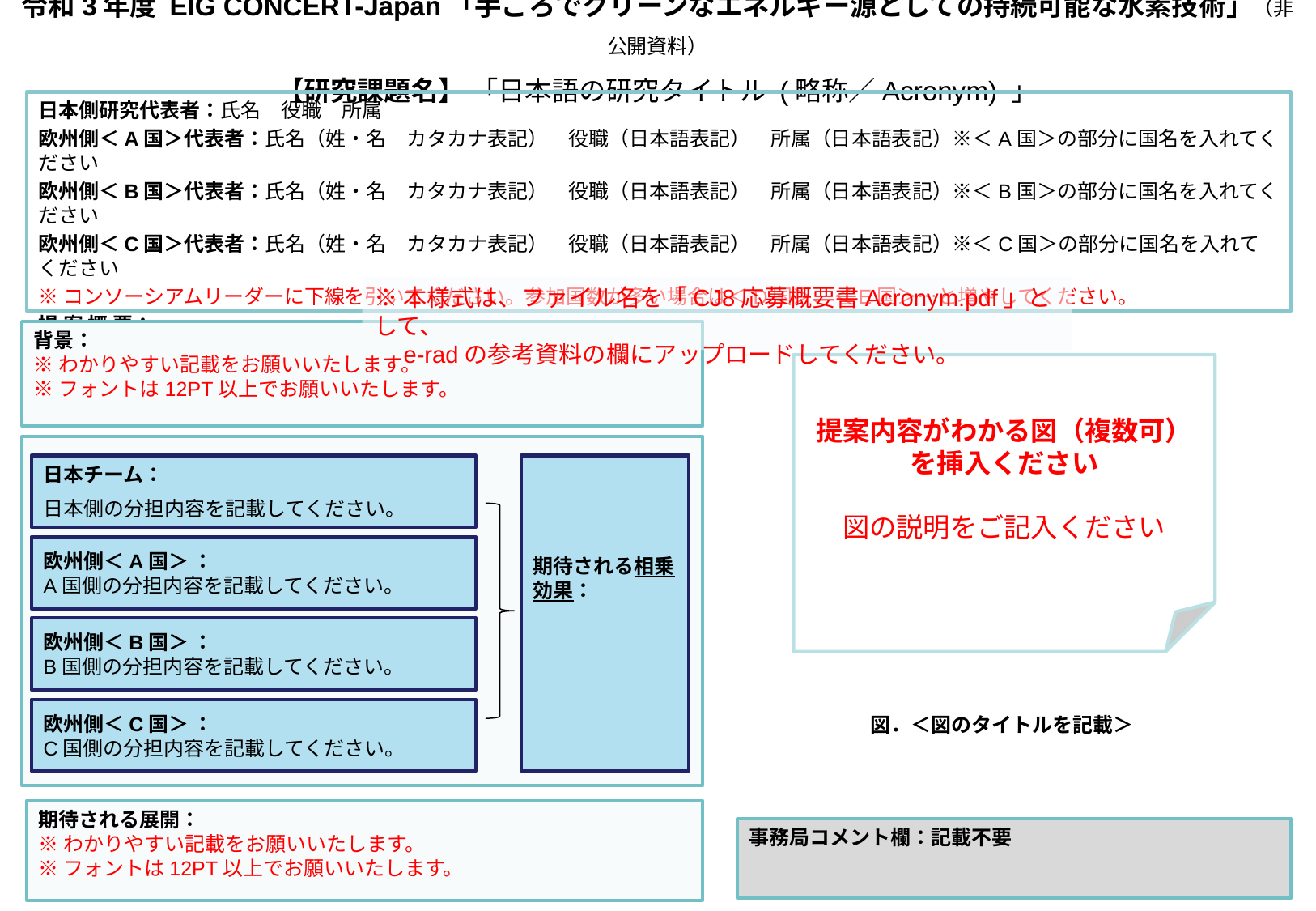

令和3年度 EIG CONCERT-Japan「手ごろでクリーンなエネルギー源としての持続可能な水素技術」（非公開資料）
【研究課題名】 「日本語の研究タイトル (略称／Acronym) 」
日本側研究代表者：氏名　役職　所属
欧州側＜A国＞代表者：氏名（姓・名　カタカナ表記）　役職（日本語表記）　所属（日本語表記）※＜A国＞の部分に国名を入れてください
欧州側＜B国＞代表者：氏名（姓・名　カタカナ表記）　役職（日本語表記）　所属（日本語表記）※＜B国＞の部分に国名を入れてください
欧州側＜C国＞代表者：氏名（姓・名　カタカナ表記）　役職（日本語表記）　所属（日本語表記）※＜C国＞の部分に国名を入れてください
※コンソーシアムリーダーに下線を引いてください。参加国数が多い場合は＜D国＞、＜E国＞…と増やしてください。
提 案 概 要：

※本様式は、ファイル名を「CJ8応募概要書Acronym.pdf」として、
　e-radの参考資料の欄にアップロードしてください。
背景：
※わかりやすい記載をお願いいたします。
※フォントは12PT以上でお願いいたします。

提案内容がわかる図（複数可）を挿入ください

図の説明をご記入ください

日本チーム：

日本側の分担内容を記載してください。

期待される相乗効果：

欧州側＜A国＞ ：
A国側の分担内容を記載してください。
欧州側＜B国＞ ：
B国側の分担内容を記載してください。
欧州側＜C国＞ ：
C国側の分担内容を記載してください。
図．＜図のタイトルを記載＞
期待される展開：
※わかりやすい記載をお願いいたします。
※フォントは12PT以上でお願いいたします。

事務局コメント欄：記載不要